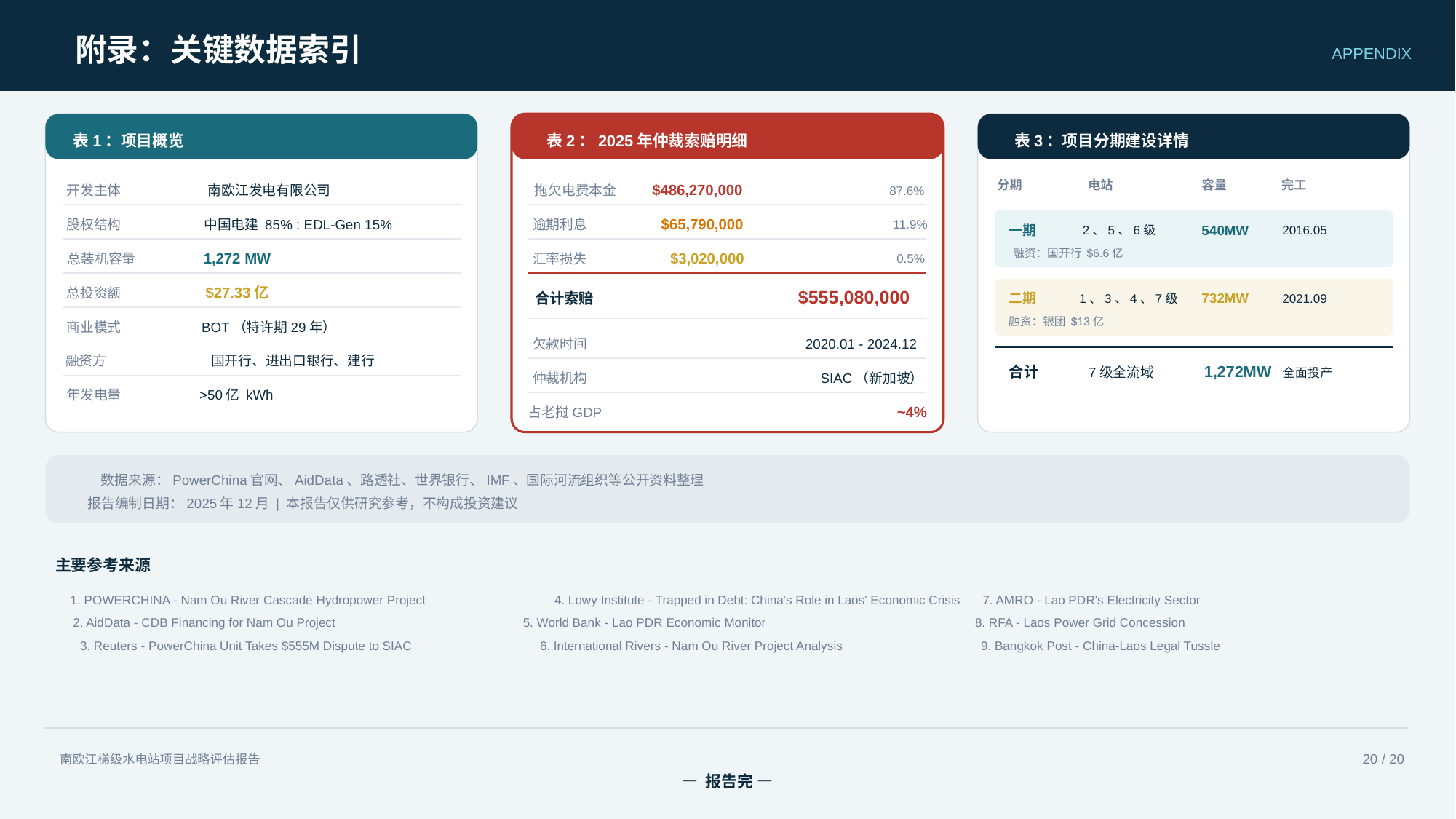

附录：关键数据索引
APPENDIX

表1：项目概览
开发主体
南欧江发电有限公司

股权结构
中国电建 85% : EDL-Gen 15%

1,272 MW
总装机容量

$27.33亿
总投资额

商业模式
BOT（特许期29年）

融资方
国开行、进出口银行、建行

年发电量
>50亿 kWh

表2：2025年仲裁索赔明细
$486,270,000
拖欠电费本金
87.6%

$65,790,000
逾期利息
11.9%

$3,020,000
汇率损失
0.5%

$555,080,000
合计索赔

欠款时间
2020.01 - 2024.12

仲裁机构
SIAC（新加坡）

~4%
占老挝GDP

表3：项目分期建设详情
分期
电站
容量
完工

一期
540MW
2、5、6级
2016.05
融资：国开行 $6.6亿

二期
732MW
1、3、4、7级
2021.09
融资：银团 $13亿

1,272MW
合计
7级全流域
全面投产

数据来源：PowerChina官网、AidData、路透社、世界银行、IMF、国际河流组织等公开资料整理
报告编制日期：2025年12月 | 本报告仅供研究参考，不构成投资建议
主要参考来源
1. POWERCHINA - Nam Ou River Cascade Hydropower Project
4. Lowy Institute - Trapped in Debt: China's Role in Laos' Economic Crisis
7. AMRO - Lao PDR's Electricity Sector
2. AidData - CDB Financing for Nam Ou Project
5. World Bank - Lao PDR Economic Monitor
8. RFA - Laos Power Grid Concession
3. Reuters - PowerChina Unit Takes $555M Dispute to SIAC
6. International Rivers - Nam Ou River Project Analysis
9. Bangkok Post - China-Laos Legal Tussle

20 / 20
南欧江梯级水电站项目战略评估报告
— 报告完 —